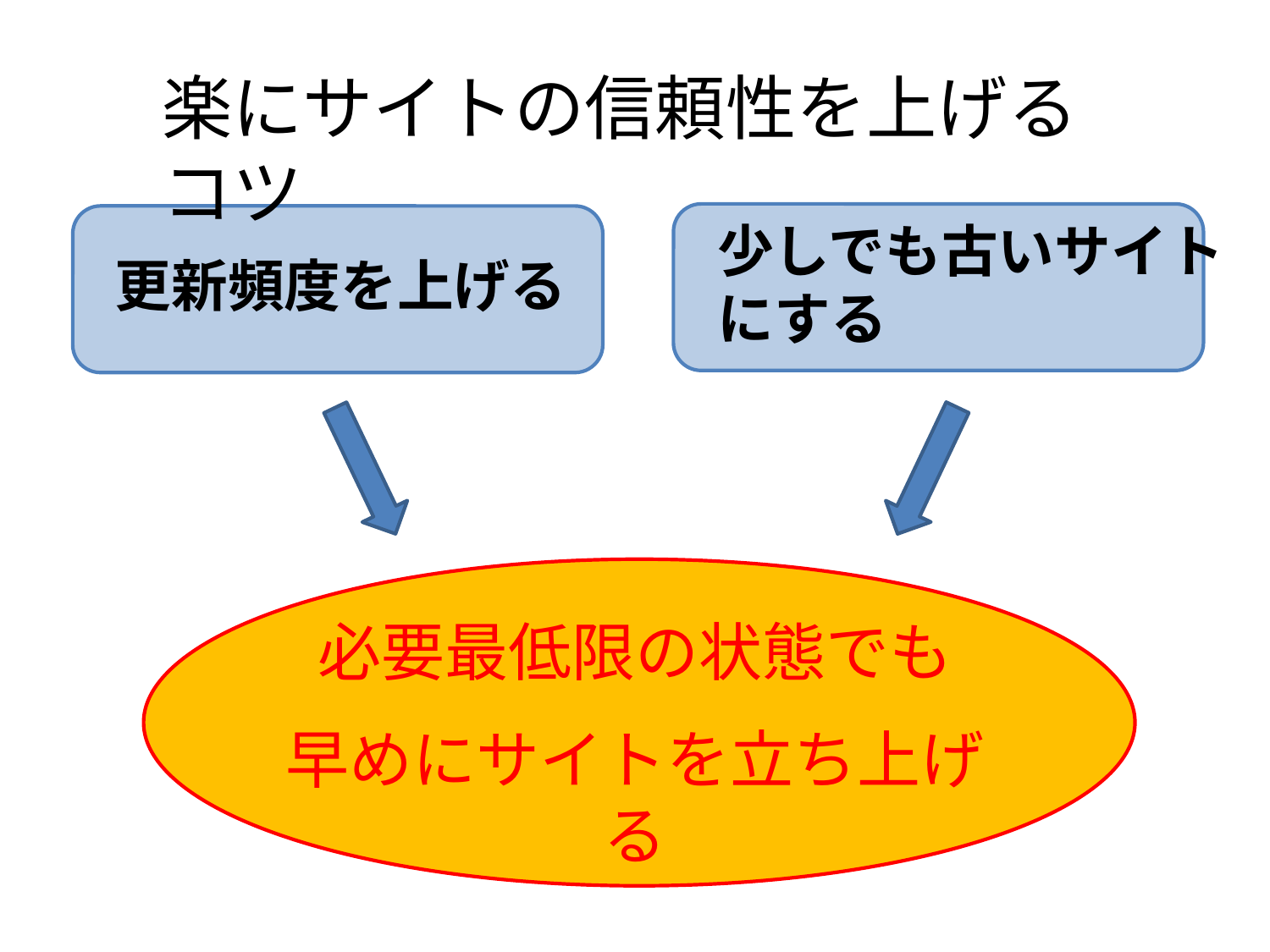

楽にサイトの信頼性を上げるコツ

少しでも古いサイト
にする
更新頻度を上げる

必要最低限の状態でも
早めにサイトを立ち上げる
34